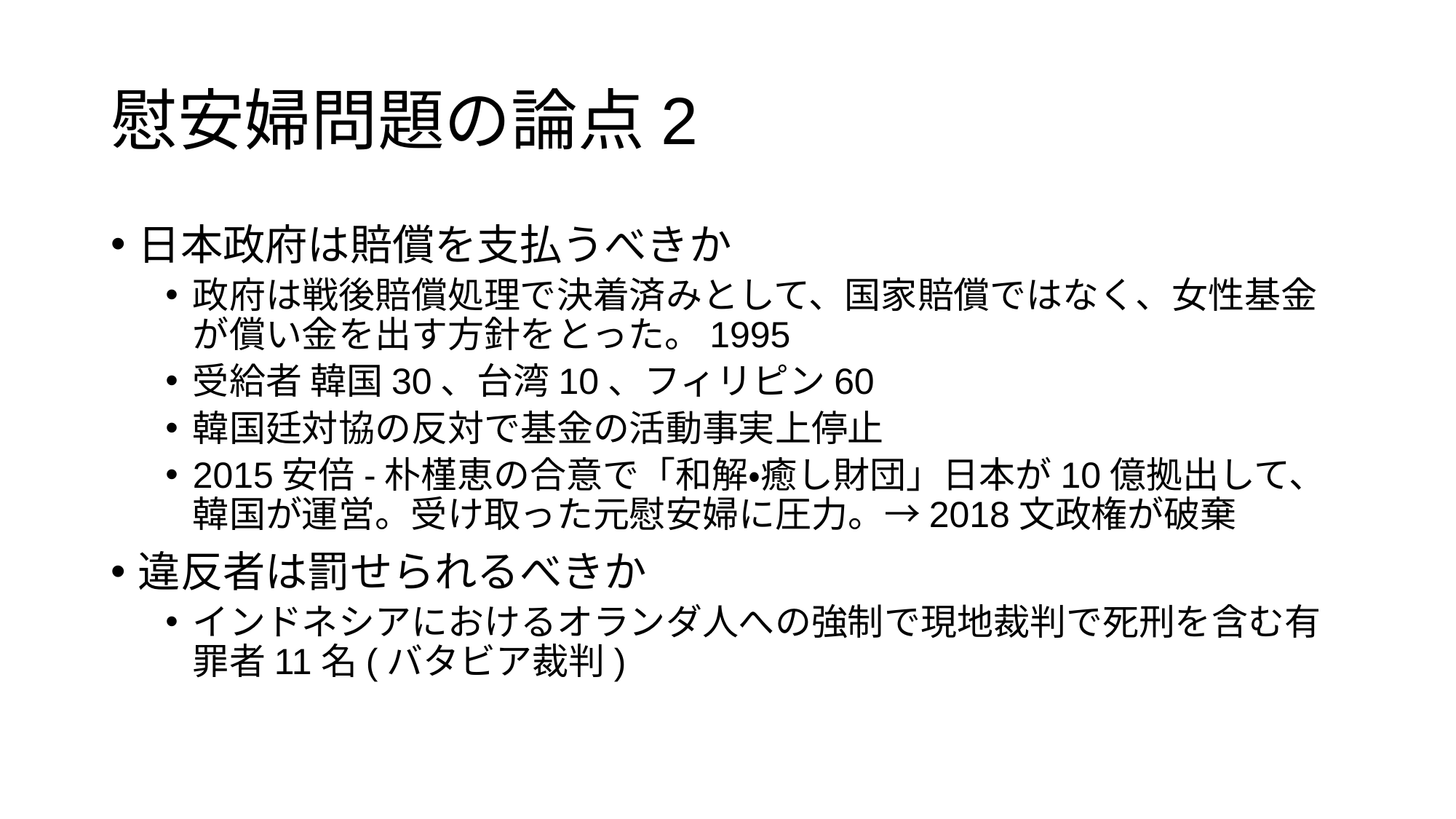

# 慰安婦問題の論点2
日本政府は賠償を支払うべきか
政府は戦後賠償処理で決着済みとして、国家賠償ではなく、女性基金が償い金を出す方針をとった。1995
受給者 韓国30、台湾10、フィリピン60
韓国廷対協の反対で基金の活動事実上停止
2015安倍-朴槿恵の合意で「和解・癒し財団」日本が10億拠出して、韓国が運営。受け取った元慰安婦に圧力。→2018文政権が破棄
違反者は罰せられるべきか
インドネシアにおけるオランダ人への強制で現地裁判で死刑を含む有罪者11名(バタビア裁判)